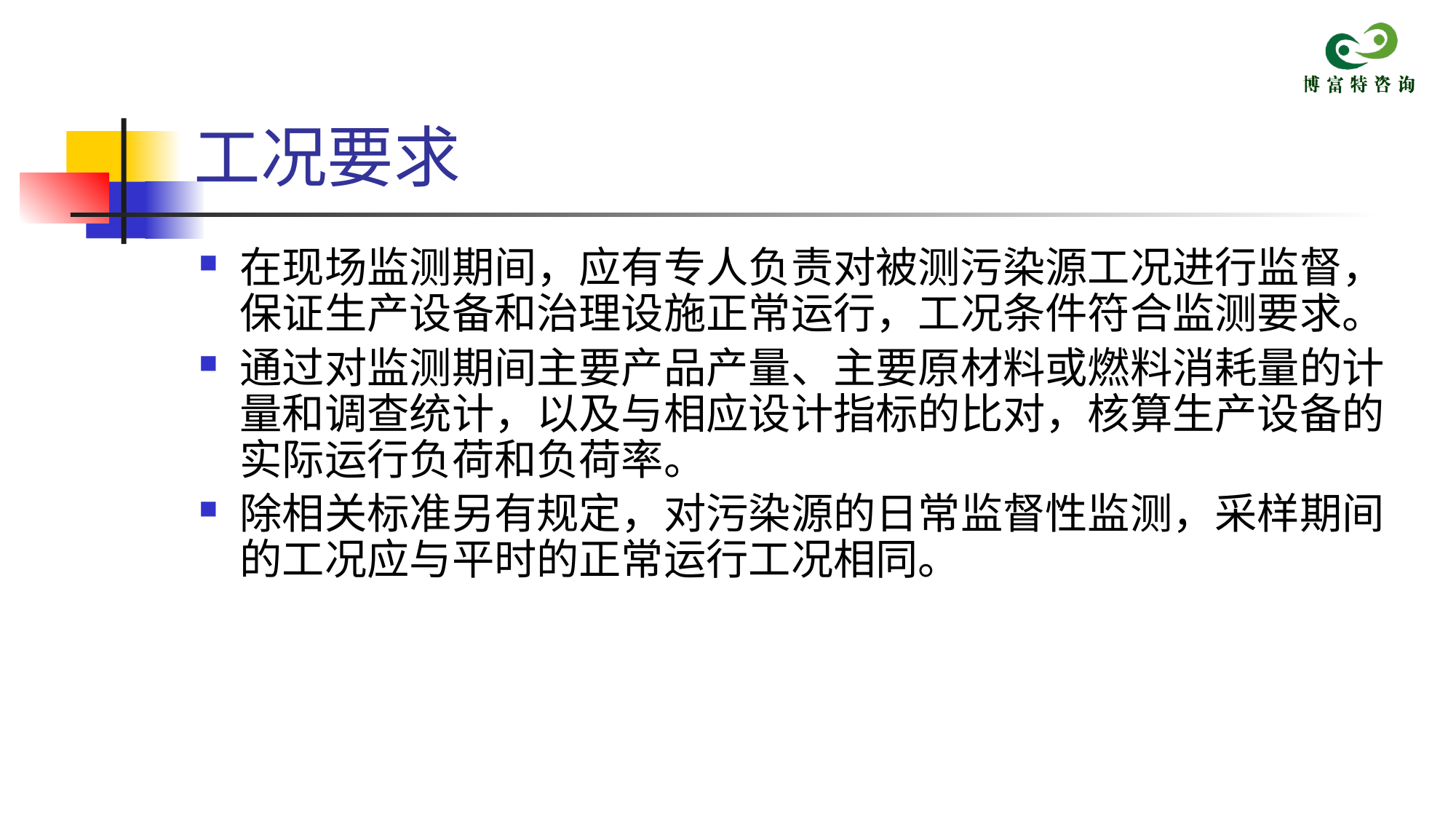

# 工况要求
在现场监测期间，应有专人负责对被测污染源工况进行监督，保证生产设备和治理设施正常运行，工况条件符合监测要求。
通过对监测期间主要产品产量、主要原材料或燃料消耗量的计量和调查统计，以及与相应设计指标的比对，核算生产设备的实际运行负荷和负荷率。
除相关标准另有规定，对污染源的日常监督性监测，采样期间的工况应与平时的正常运行工况相同。